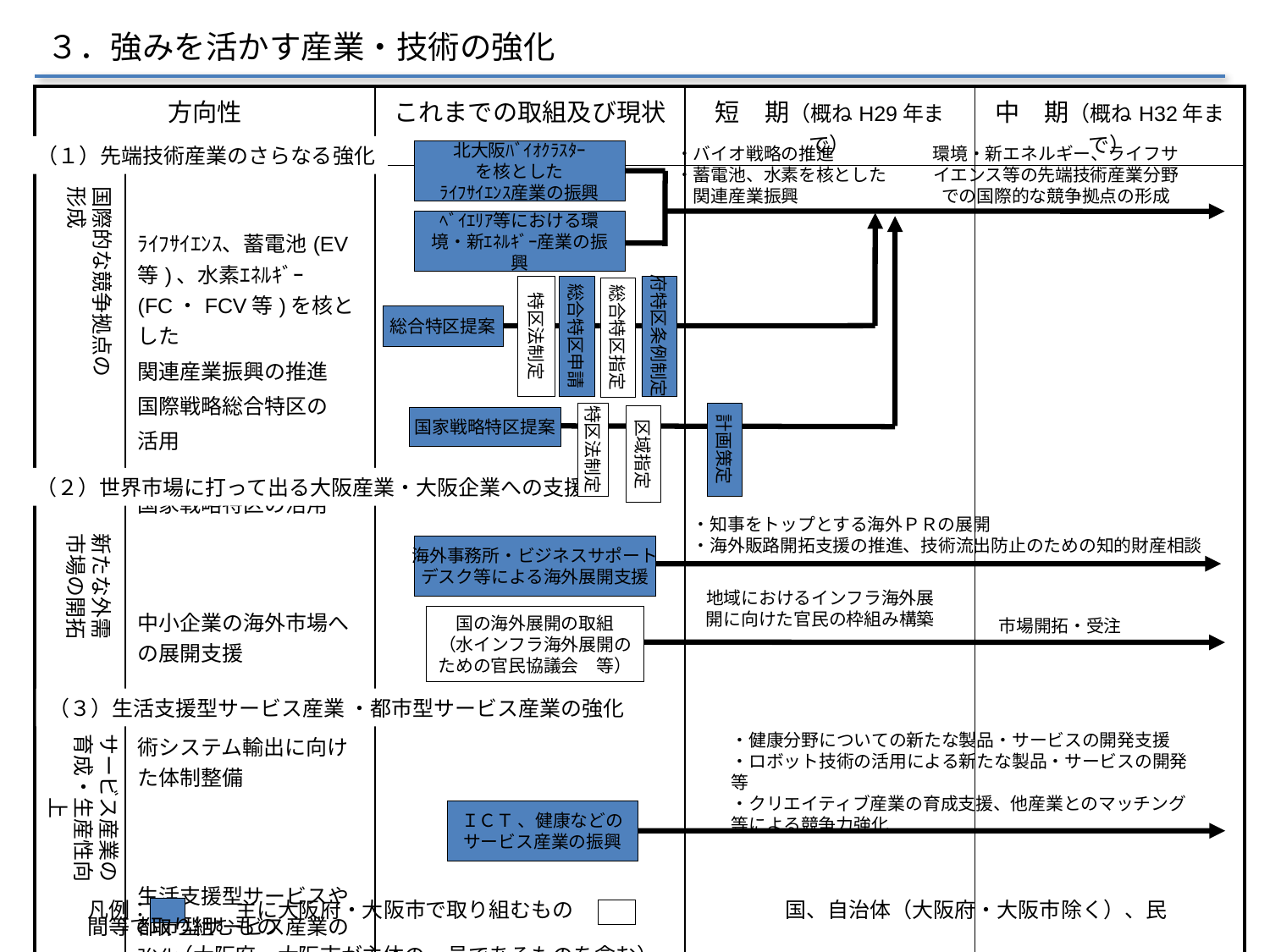

３．強みを活かす産業・技術の強化
| 方向性 |  | これまでの取組及び現状 | 短　期（概ねH29年まで） | 中　期（概ねH32年まで） |
| --- | --- | --- | --- | --- |
|  | ﾗｲﾌｻｲｴﾝｽ、蓄電池(EV等)、水素ｴﾈﾙｷﾞｰ(FC・FCV等)を核とした 関連産業振興の推進 国際戦略総合特区の 活用 国家戦略特区の活用 中小企業の海外市場への展開支援 インフラ関連産業の技術システム輸出に向けた体制整備 生活支援型サービスや都市型サービス産業の強化 |  |  |  |
（１）先端技術産業のさらなる強化
・バイオ戦略の推進
・蓄電池、水素を核とした
　関連産業振興
環境・新エネルギー、ライフサイエンス等の先端技術産業分野での国際的な競争拠点の形成
北大阪ﾊﾞｲｵｸﾗｽﾀｰ
を核とした
ﾗｲﾌｻｲｴﾝｽ産業の振興

国際的な競争拠点の形成

ﾍﾞｲｴﾘｱ等における環境・新ｴﾈﾙｷﾞｰ産業の振興

特区法制定
総合特区申請
府特区条例制定
総合特区指定
総合特区提案

特区法制定
計画策定
区域指定
国家戦略特区提案

（２）世界市場に打って出る大阪産業・大阪企業への支援
・知事をトップとする海外ＰＲの展開
・海外販路開拓支援の推進、技術流出防止のための知的財産相談
新たな外需市場の開拓
海外事務所・ビジネスサポート
デスク等による海外展開支援

地域におけるインフラ海外展
開に向けた官民の枠組み構築
国の海外展開の取組
（水インフラ海外展開の
ための官民協議会　等）
市場開拓・受注

（３）生活支援型サービス産業 ・都市型サービス産業の強化
サービス産業の
育成・生産性向上
・健康分野についての新たな製品・サービスの開発支援
・ロボット技術の活用による新たな製品・サービスの開発等
・クリエイティブ産業の育成支援、他産業とのマッチング等による競争力強化
ＩＣＴ 、健康などの
サービス産業の振興

凡例：　　　　主に大阪府・大阪市で取り組むもの　　　　　　　　　　国、自治体（大阪府・大阪市除く）、民間等で取り組むもの
　　　　（大阪府・大阪市が主体の一員であるものを含む）